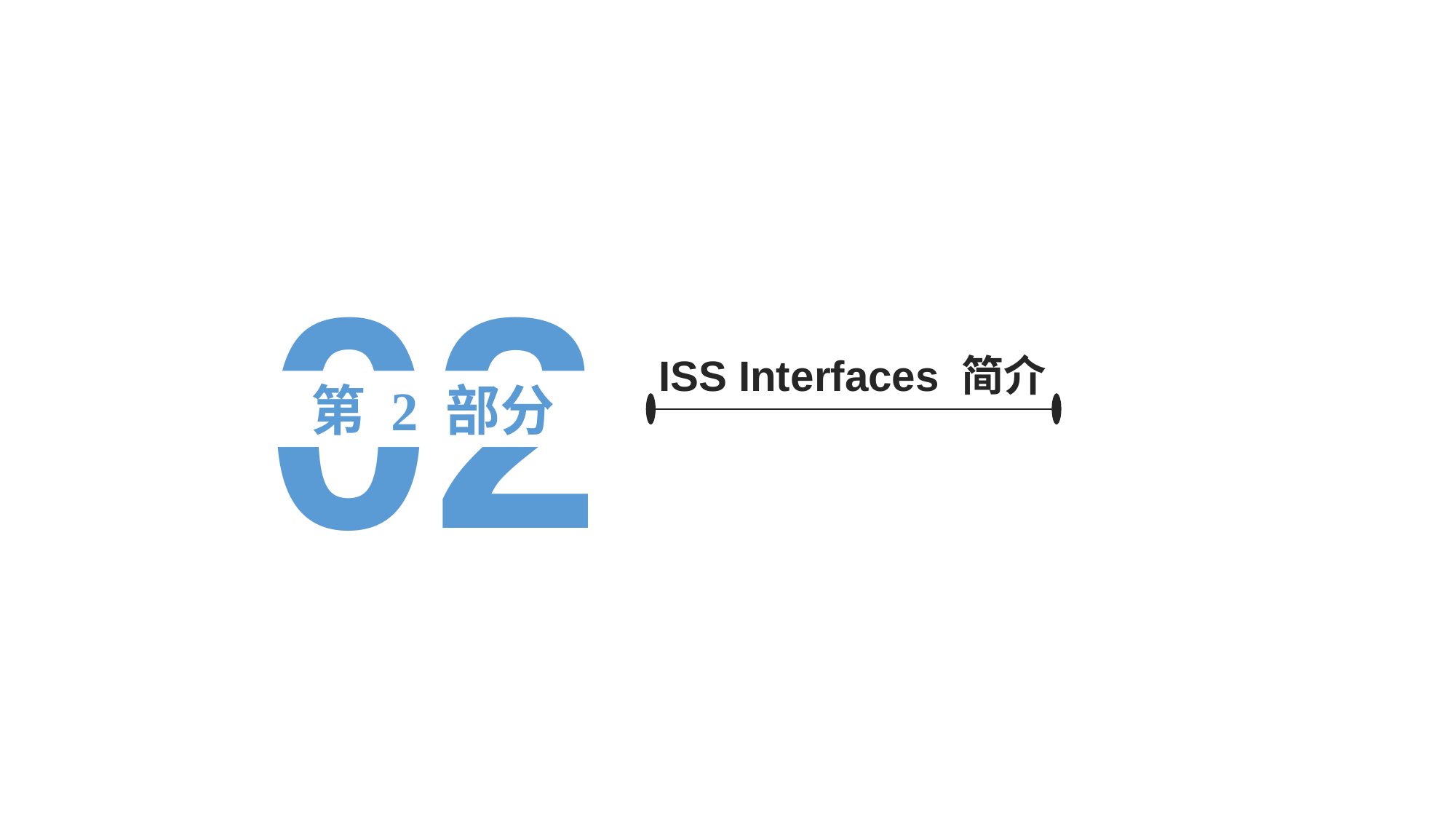

02
ISS Interfaces 简介

第 2 部分